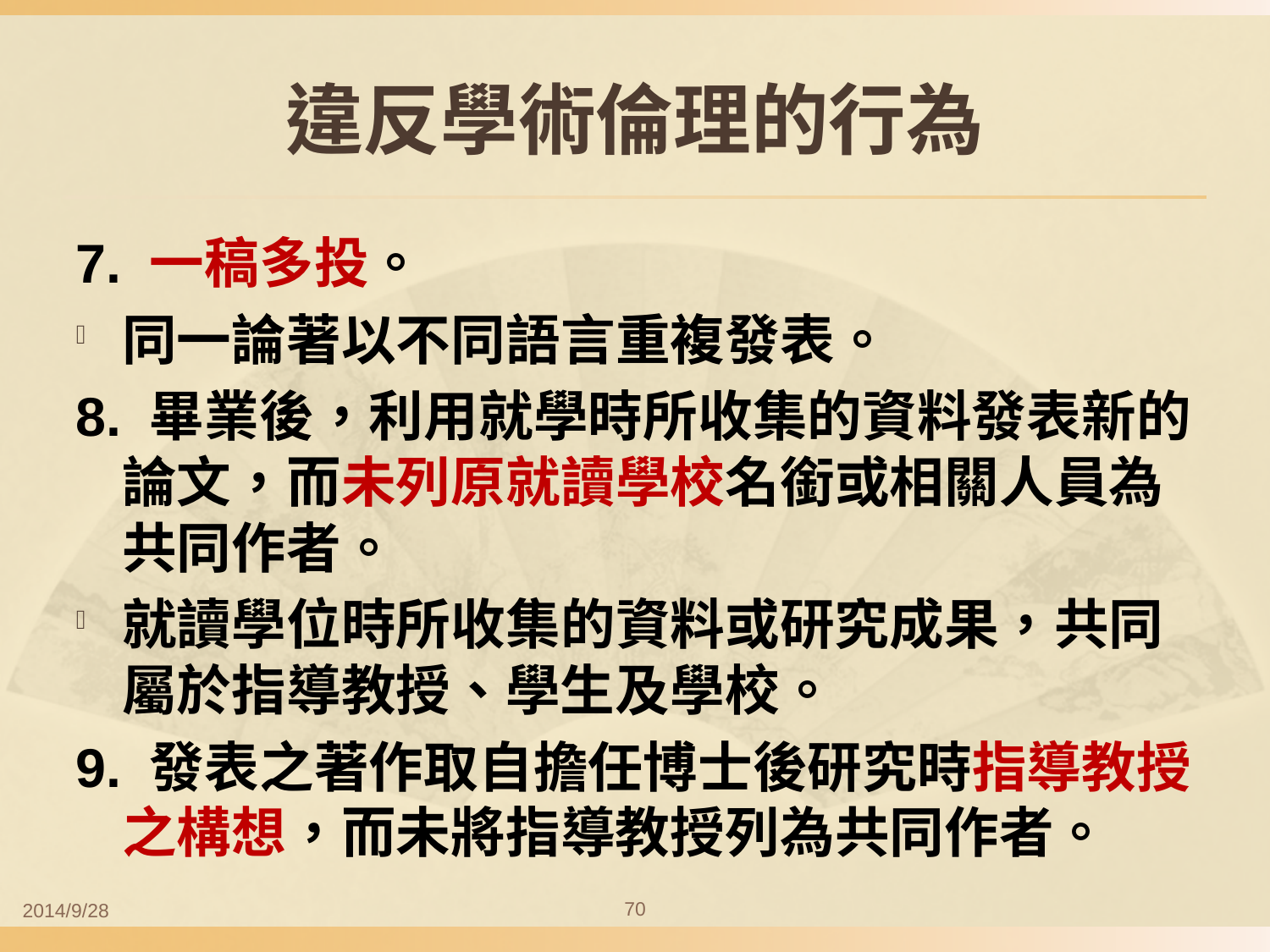

# 違反學術倫理的行為
7. 一稿多投。
同一論著以不同語言重複發表。
8. 畢業後，利用就學時所收集的資料發表新的論文，而未列原就讀學校名銜或相關人員為共同作者。
就讀學位時所收集的資料或研究成果，共同屬於指導教授、學生及學校。
9. 發表之著作取自擔任博士後研究時指導教授之構想，而未將指導教授列為共同作者。

2014/9/28
70